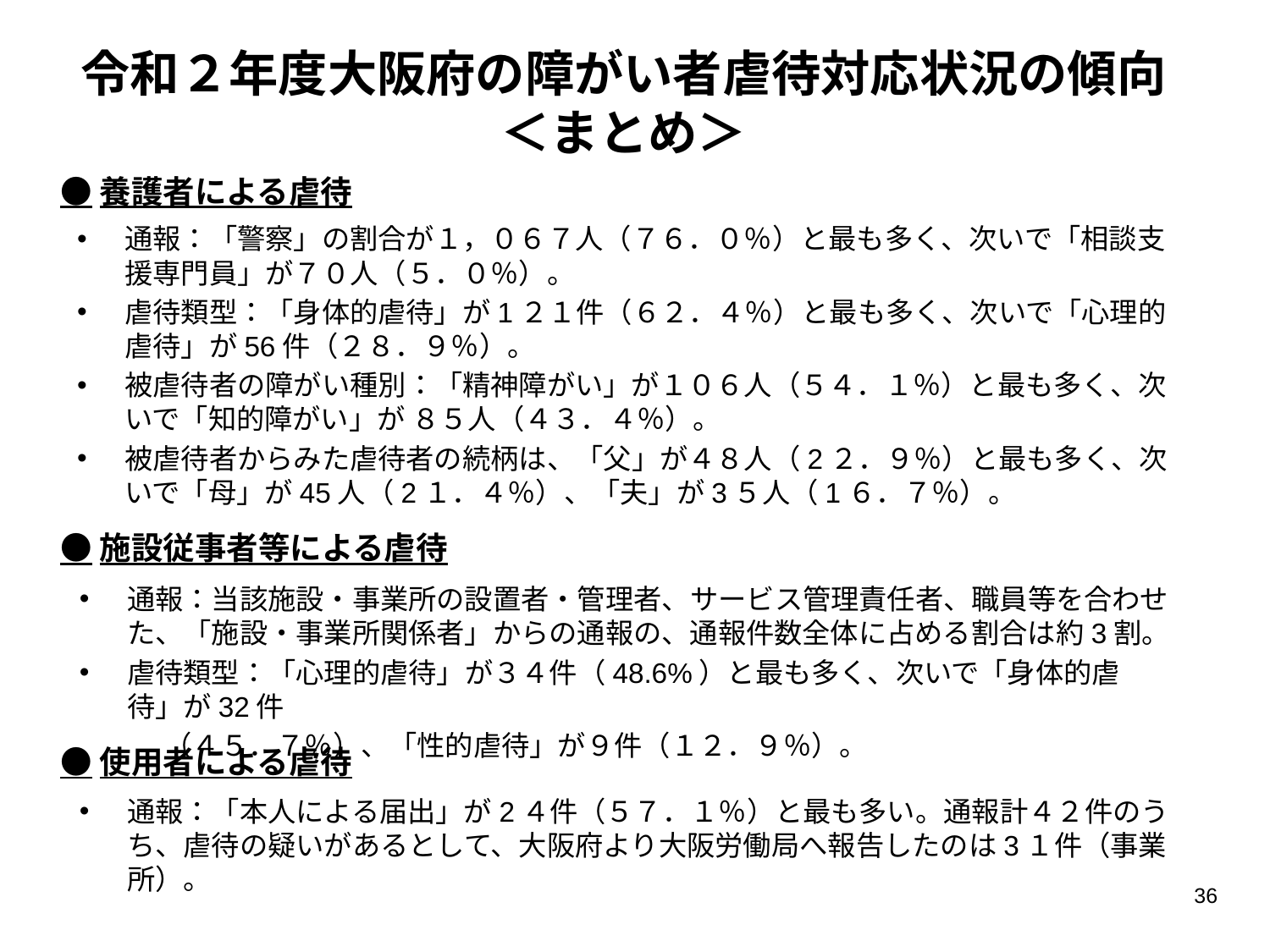

# 令和２年度大阪府の障がい者虐待対応状況の傾向 ＜まとめ＞
●養護者による虐待
通報：「警察」の割合が１，０６７人（７６．０％）と最も多く、次いで「相談支援専門員」が７０人（５．０％）。
虐待類型：「身体的虐待」が1２１件（６２．４％）と最も多く、次いで「心理的虐待」が56件（２８．９％）。
被虐待者の障がい種別：「精神障がい」が１０６人（５４．１％）と最も多く、次いで「知的障がい」が ８５人（４３．４％）。
被虐待者からみた虐待者の続柄は、「父」が４８人（2２．９％）と最も多く、次いで「母」が45人（2１．４％）、「夫」が3５人（1６．７％）。

●施設従事者等による虐待
通報：当該施設・事業所の設置者・管理者、サービス管理責任者、職員等を合わせた、「施設・事業所関係者」からの通報の、通報件数全体に占める割合は約3割。
虐待類型：「心理的虐待」が３４件（48.6%）と最も多く、次いで「身体的虐待」が32件
　　　（４５．７％）、「性的虐待」が９件（１２．９％）。
●使用者による虐待
通報：「本人による届出」が2４件（５７．１％）と最も多い。通報計４２件のうち、虐待の疑いがあるとして、大阪府より大阪労働局へ報告したのは3１件（事業所）。
36